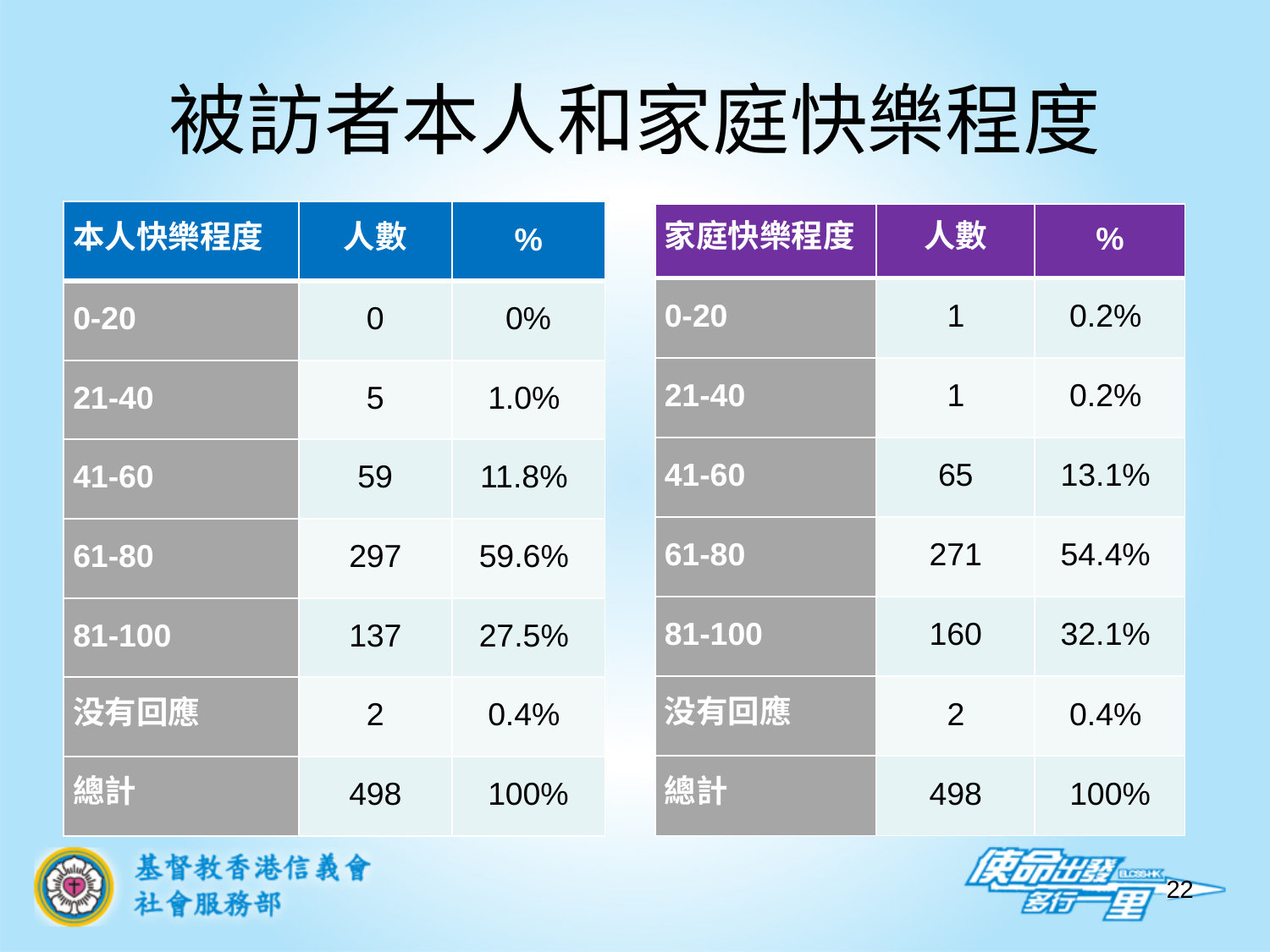

# 被訪者本人和家庭快樂程度
| 本人快樂程度 | 人數 | % |
| --- | --- | --- |
| 0-20 | 0 | 0% |
| 21-40 | 5 | 1.0% |
| 41-60 | 59 | 11.8% |
| 61-80 | 297 | 59.6% |
| 81-100 | 137 | 27.5% |
| 没有回應 | 2 | 0.4% |
| 總計 | 498 | 100% |
| 家庭快樂程度 | 人數 | % |
| --- | --- | --- |
| 0-20 | 1 | 0.2% |
| 21-40 | 1 | 0.2% |
| 41-60 | 65 | 13.1% |
| 61-80 | 271 | 54.4% |
| 81-100 | 160 | 32.1% |
| 没有回應 | 2 | 0.4% |
| 總計 | 498 | 100% |
22